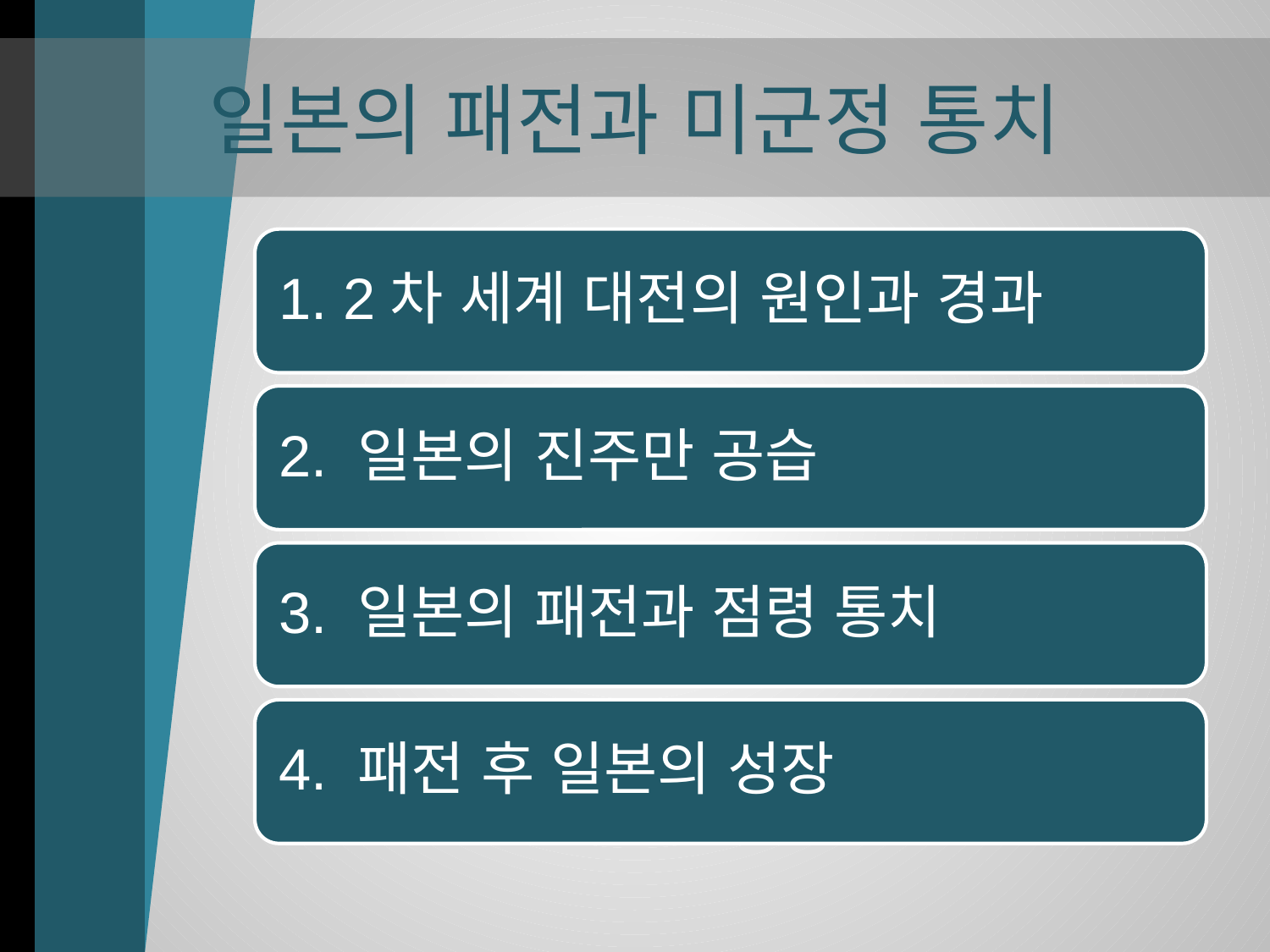

# 일본의 패전과 미군정 통치
1. 2차 세계 대전의 원인과 경과
2. 일본의 진주만 공습
3. 일본의 패전과 점령 통치
4. 패전 후 일본의 성장